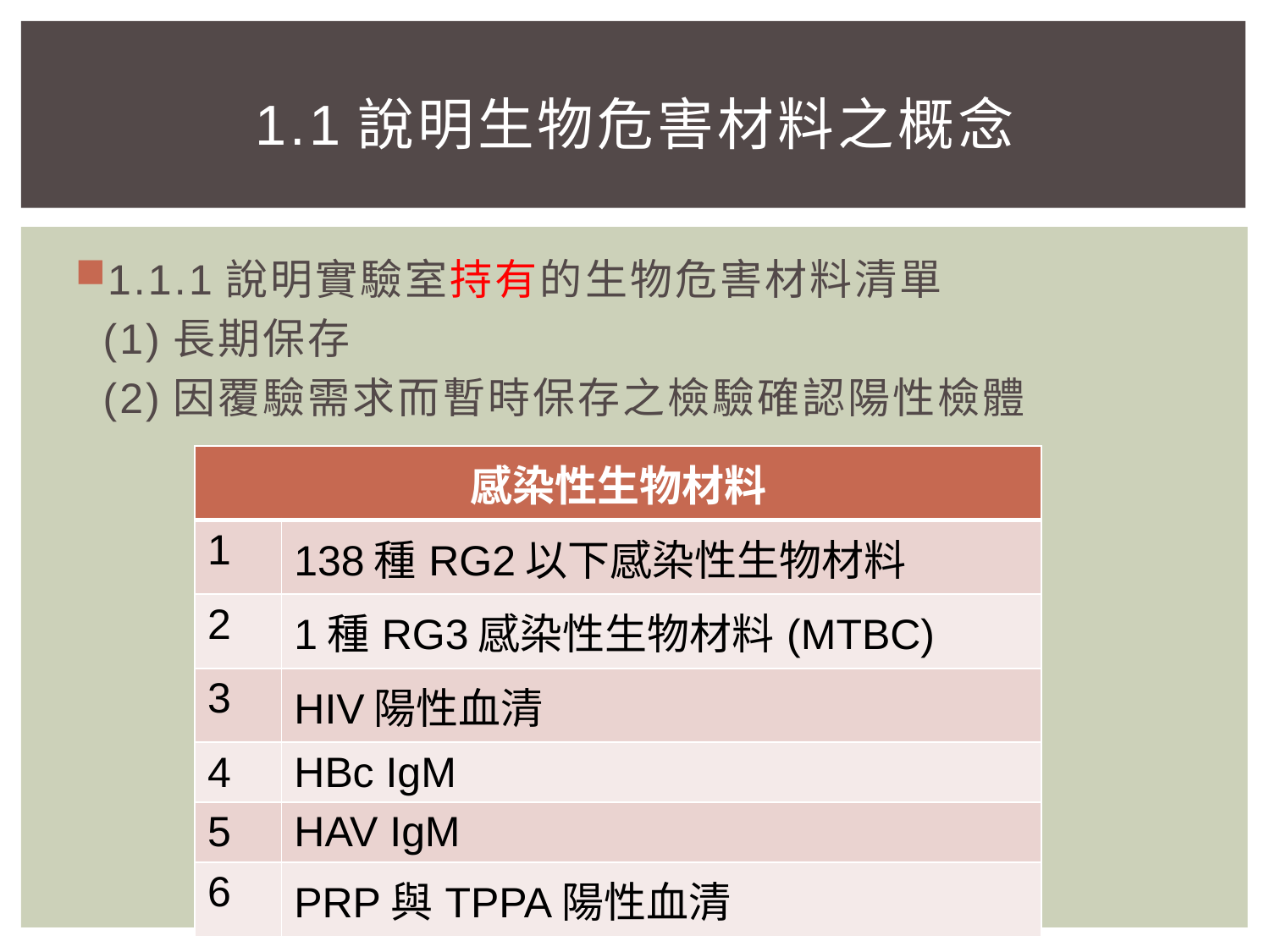

# 1.1說明生物危害材料之概念
1.1.1說明實驗室持有的生物危害材料清單
  (1)長期保存
  (2)因覆驗需求而暫時保存之檢驗確認陽性檢體

| 感染性生物材料 |  |
| --- | --- |
| 1 | 138種RG2以下感染性生物材料 |
| 2 | 1種RG3感染性生物材料(MTBC) |
| 3 | HIV陽性血清 |
| 4 | HBc IgM |
| 5 | HAV IgM |
| 6 | PRP與TPPA陽性血清 |